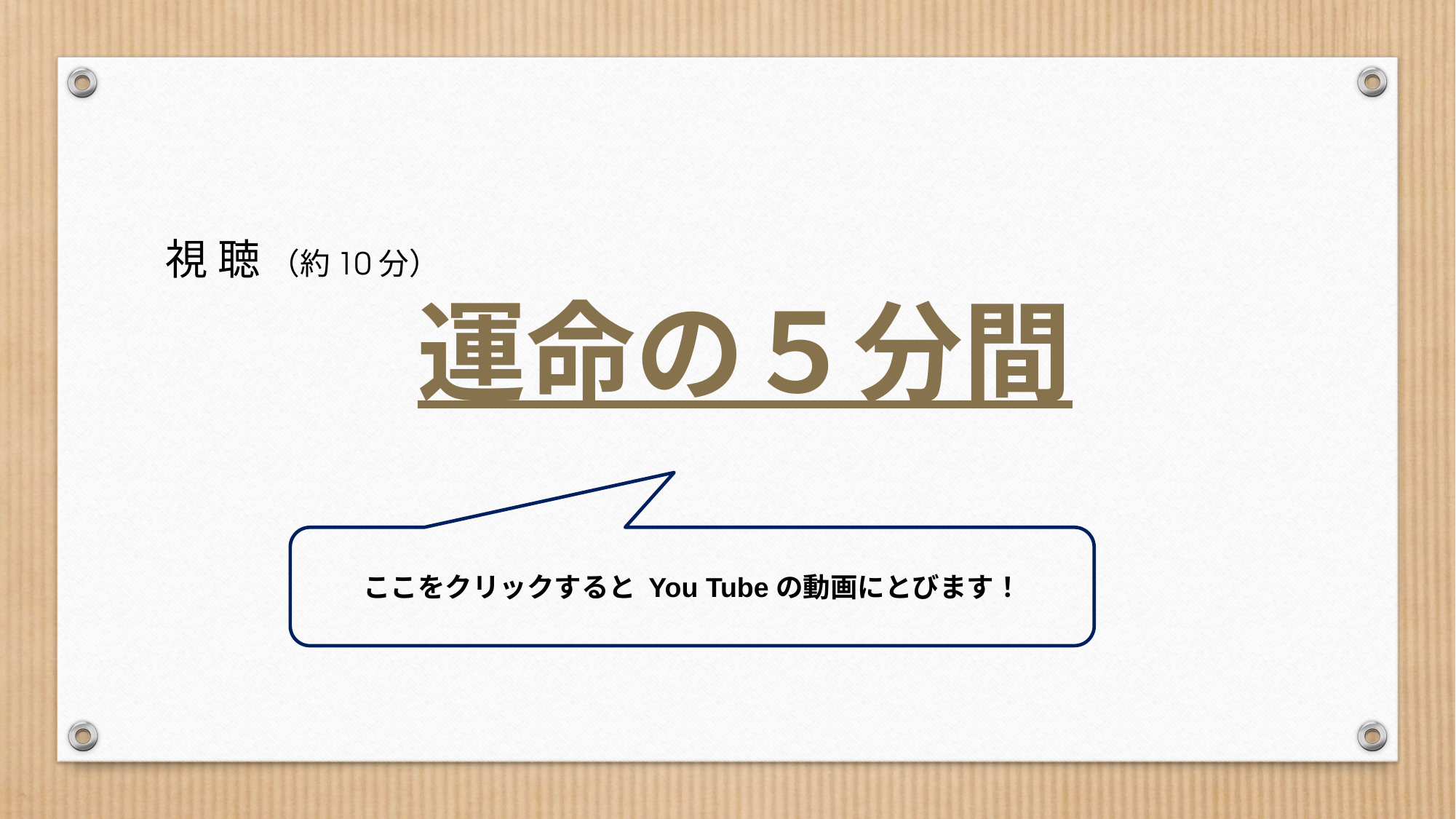

視 聴 （約10分）
　　　　　　　　運命の５分間
ここをクリックすると You Tubeの動画にとびます！